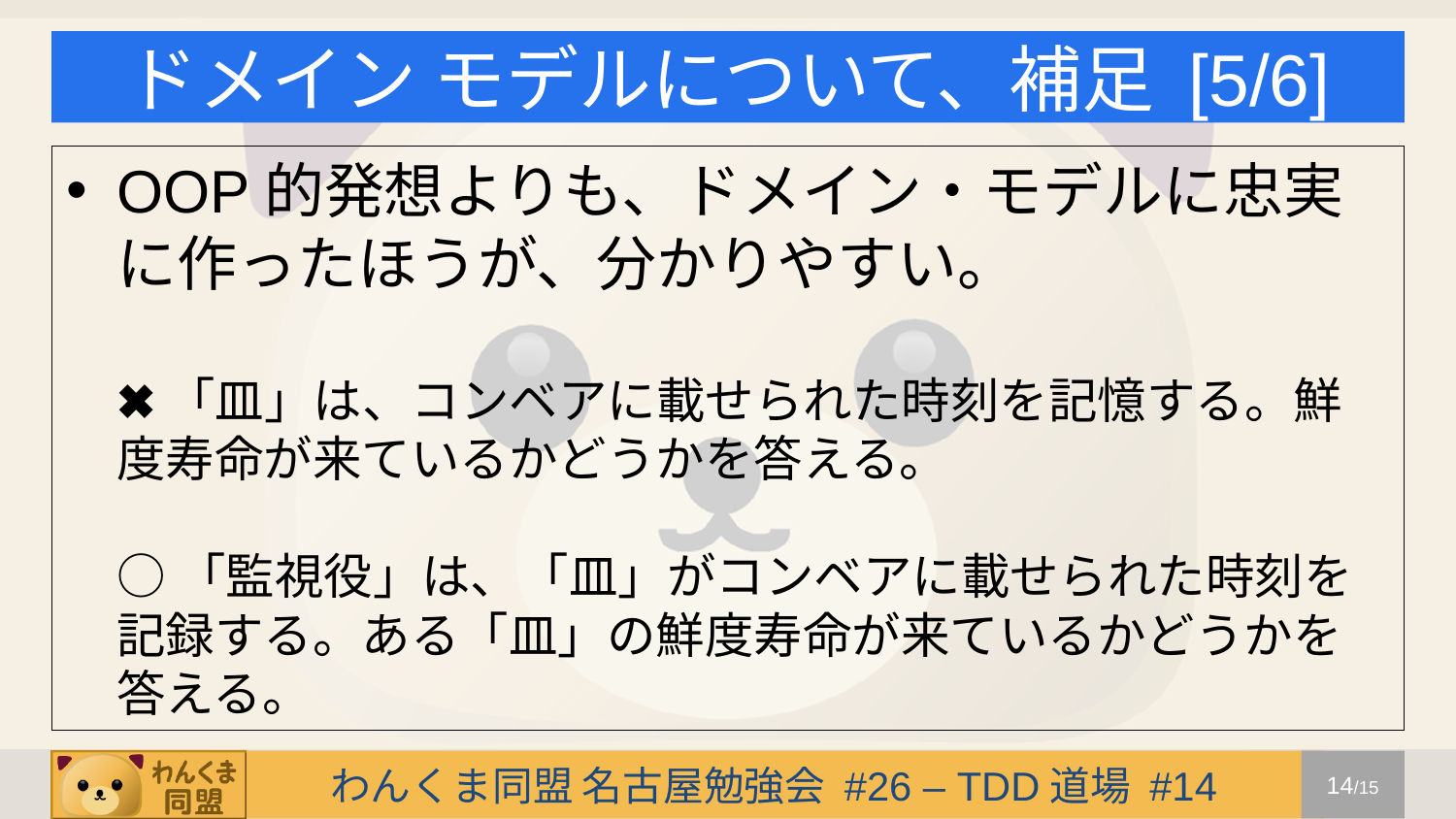

# ドメイン モデルについて、補足 [5/6]
OOP的発想よりも、ドメイン・モデルに忠実に作ったほうが、分かりやすい。
✖ 「皿」は、コンベアに載せられた時刻を記憶する。鮮度寿命が来ているかどうかを答える。
○ 「監視役」は、「皿」がコンベアに載せられた時刻を記録する。ある「皿」の鮮度寿命が来ているかどうかを答える。